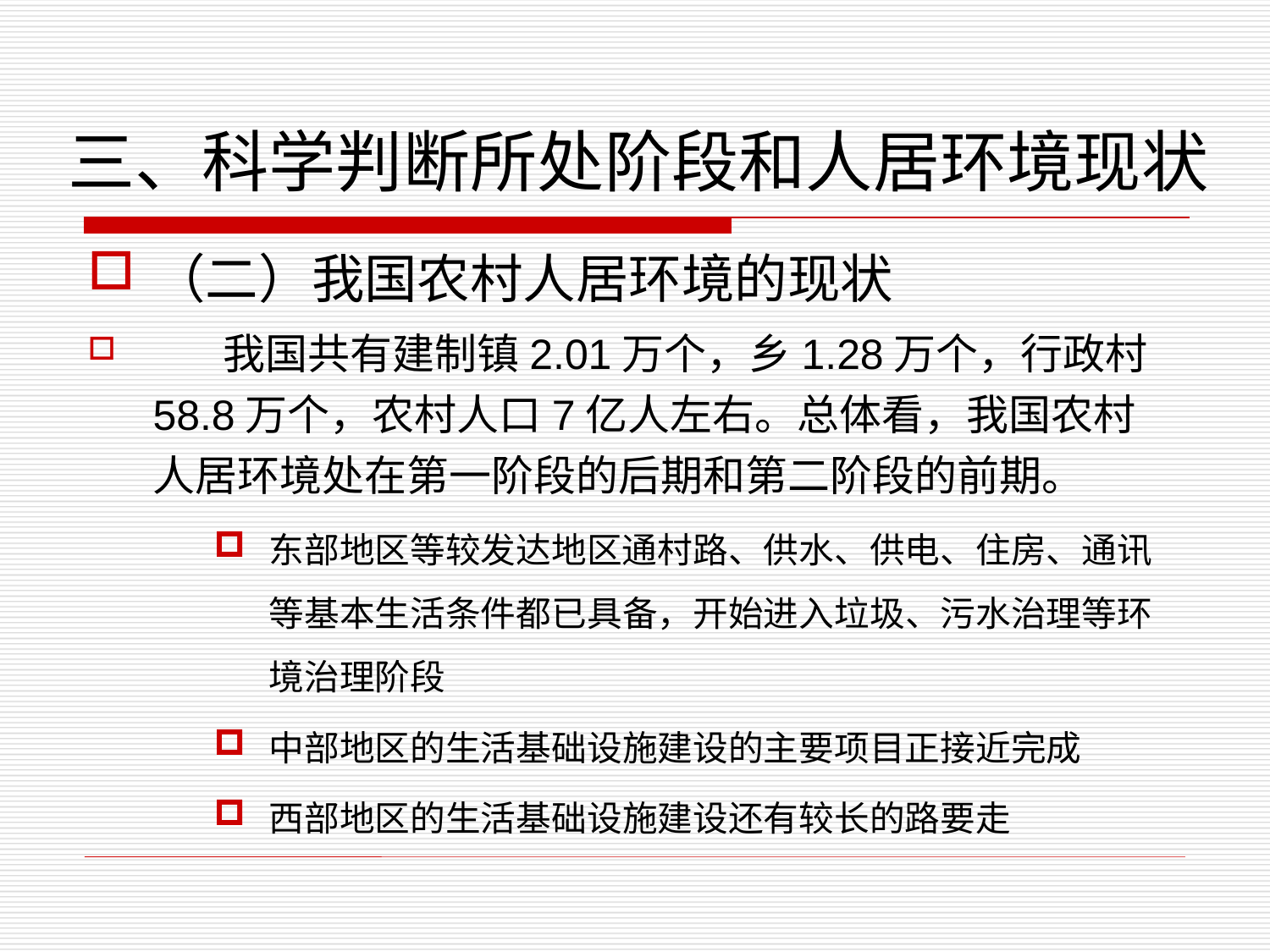

三、科学判断所处阶段和人居环境现状
（二）我国农村人居环境的现状
        我国共有建制镇2.01万个，乡1.28万个，行政村58.8万个，农村人口7亿人左右。总体看，我国农村人居环境处在第一阶段的后期和第二阶段的前期。
东部地区等较发达地区通村路、供水、供电、住房、通讯等基本生活条件都已具备，开始进入垃圾、污水治理等环境治理阶段
中部地区的生活基础设施建设的主要项目正接近完成
西部地区的生活基础设施建设还有较长的路要走